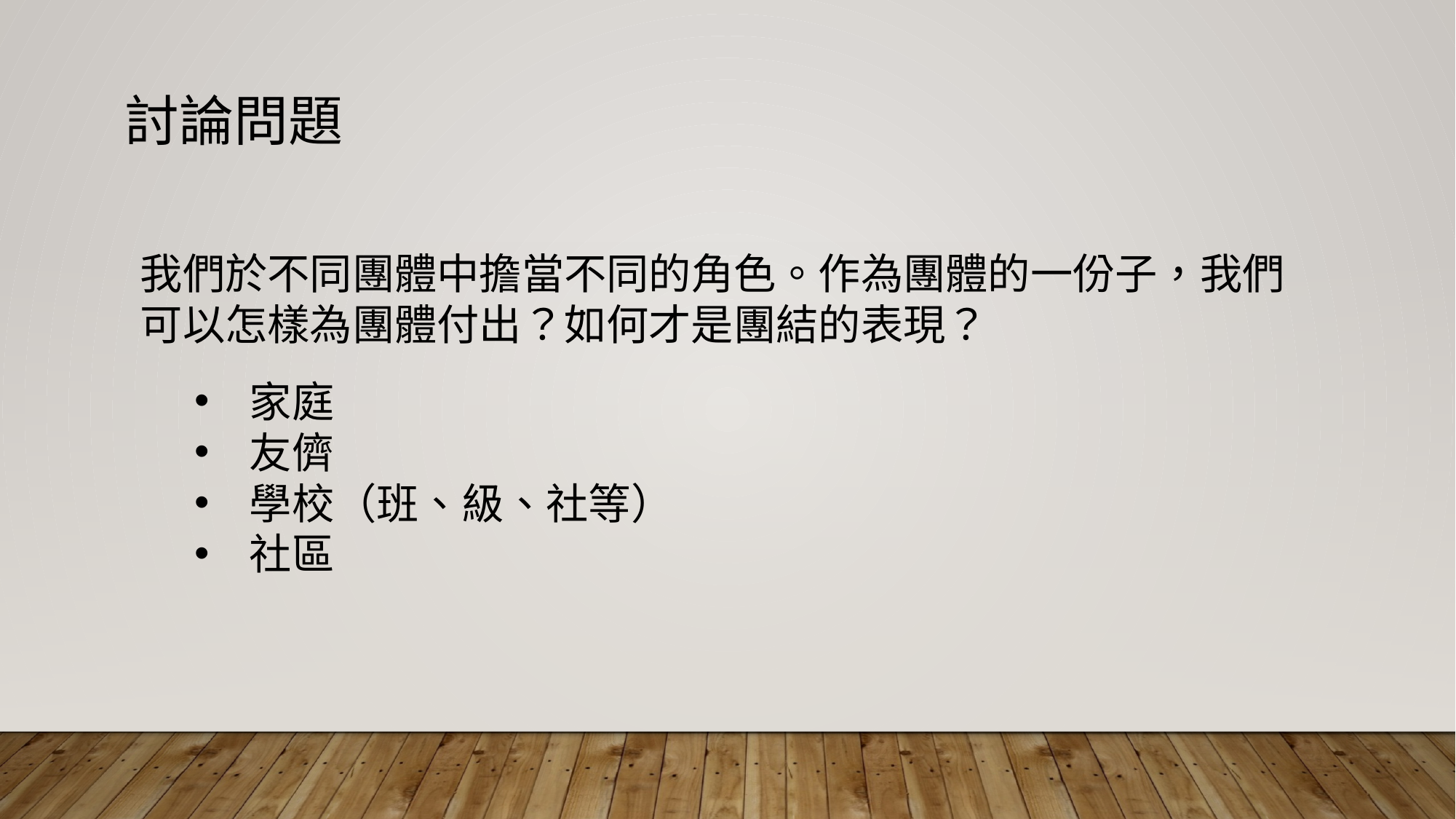

討論問題
我們於不同團體中擔當不同的角色。作為團體的一份子，我們可以怎樣為團體付出？如何才是團結的表現？

家庭
友儕
學校（班、級、社等）
社區